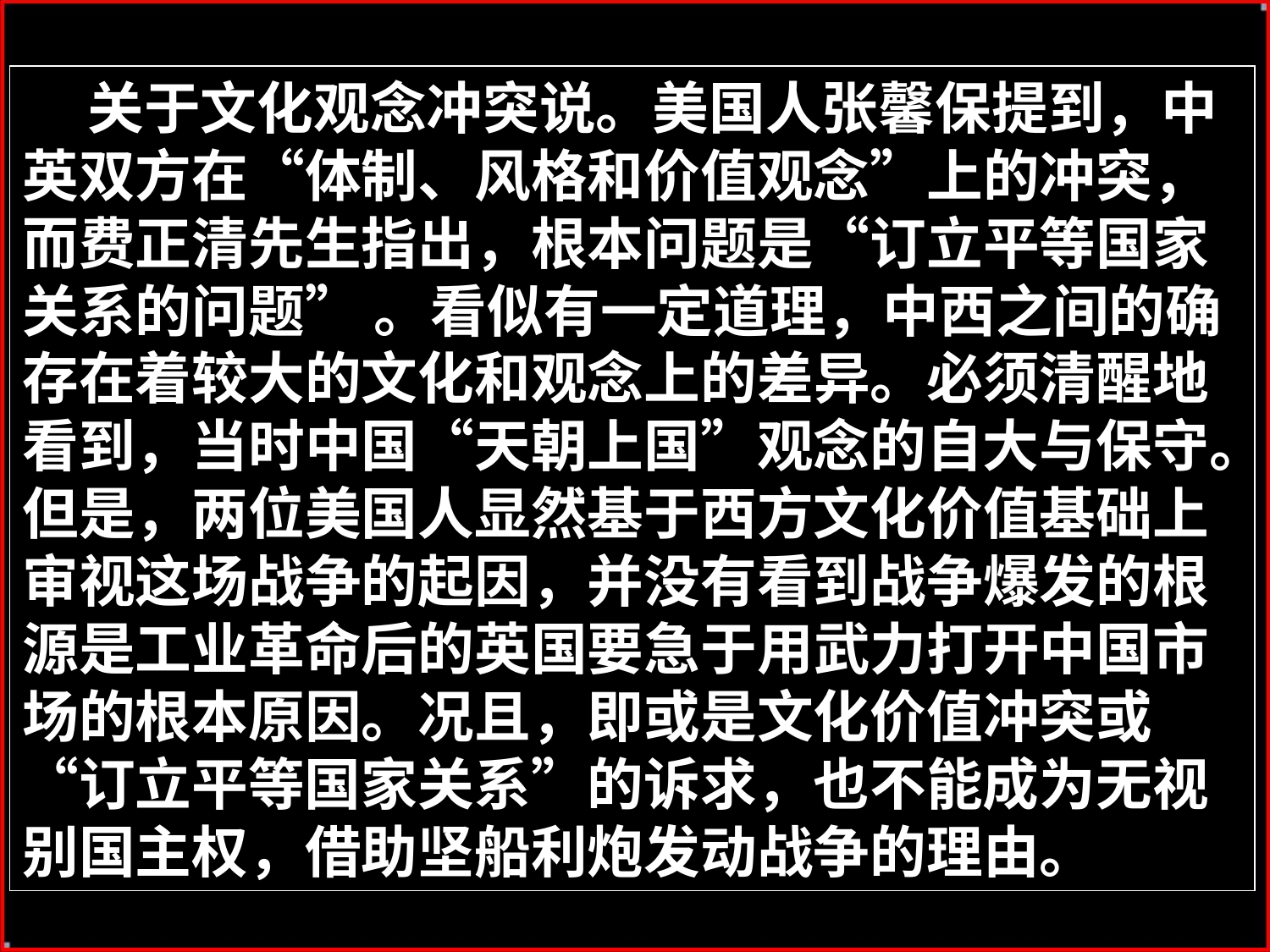

关于文化观念冲突说。美国人张馨保提到，中英双方在“体制、风格和价值观念”上的冲突，而费正清先生指出，根本问题是“订立平等国家关系的问题” 。看似有一定道理，中西之间的确存在着较大的文化和观念上的差异。必须清醒地看到，当时中国“天朝上国”观念的自大与保守。但是，两位美国人显然基于西方文化价值基础上审视这场战争的起因，并没有看到战争爆发的根源是工业革命后的英国要急于用武力打开中国市场的根本原因。况且，即或是文化价值冲突或“订立平等国家关系”的诉求，也不能成为无视别国主权，借助坚船利炮发动战争的理由。